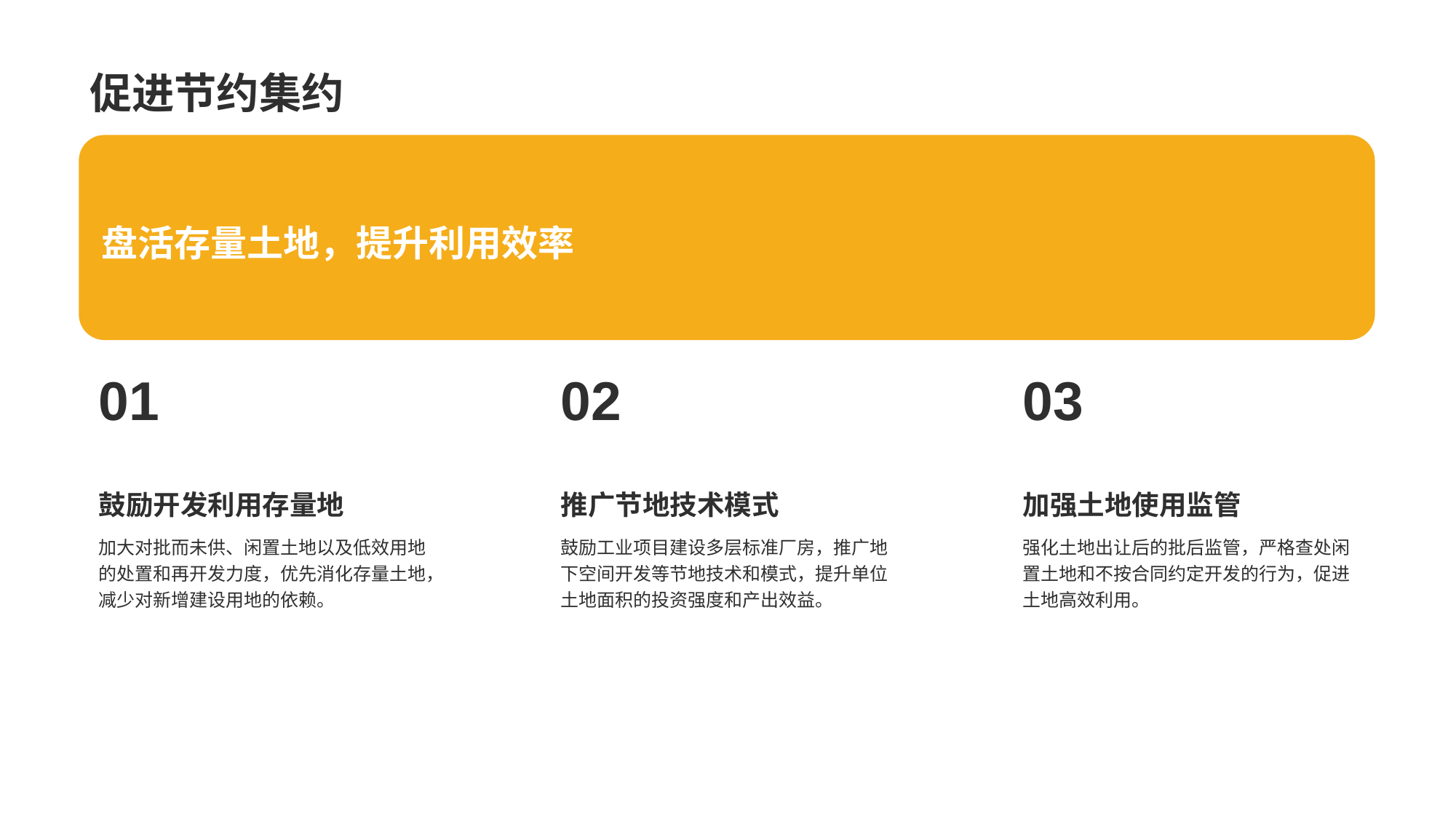

促进节约集约

盘活存量土地，提升利用效率
01
鼓励开发利用存量地
加大对批而未供、闲置土地以及低效用地的处置和再开发力度，优先消化存量土地，减少对新增建设用地的依赖。
02
推广节地技术模式
鼓励工业项目建设多层标准厂房，推广地下空间开发等节地技术和模式，提升单位土地面积的投资强度和产出效益。
03
加强土地使用监管
强化土地出让后的批后监管，严格查处闲置土地和不按合同约定开发的行为，促进土地高效利用。